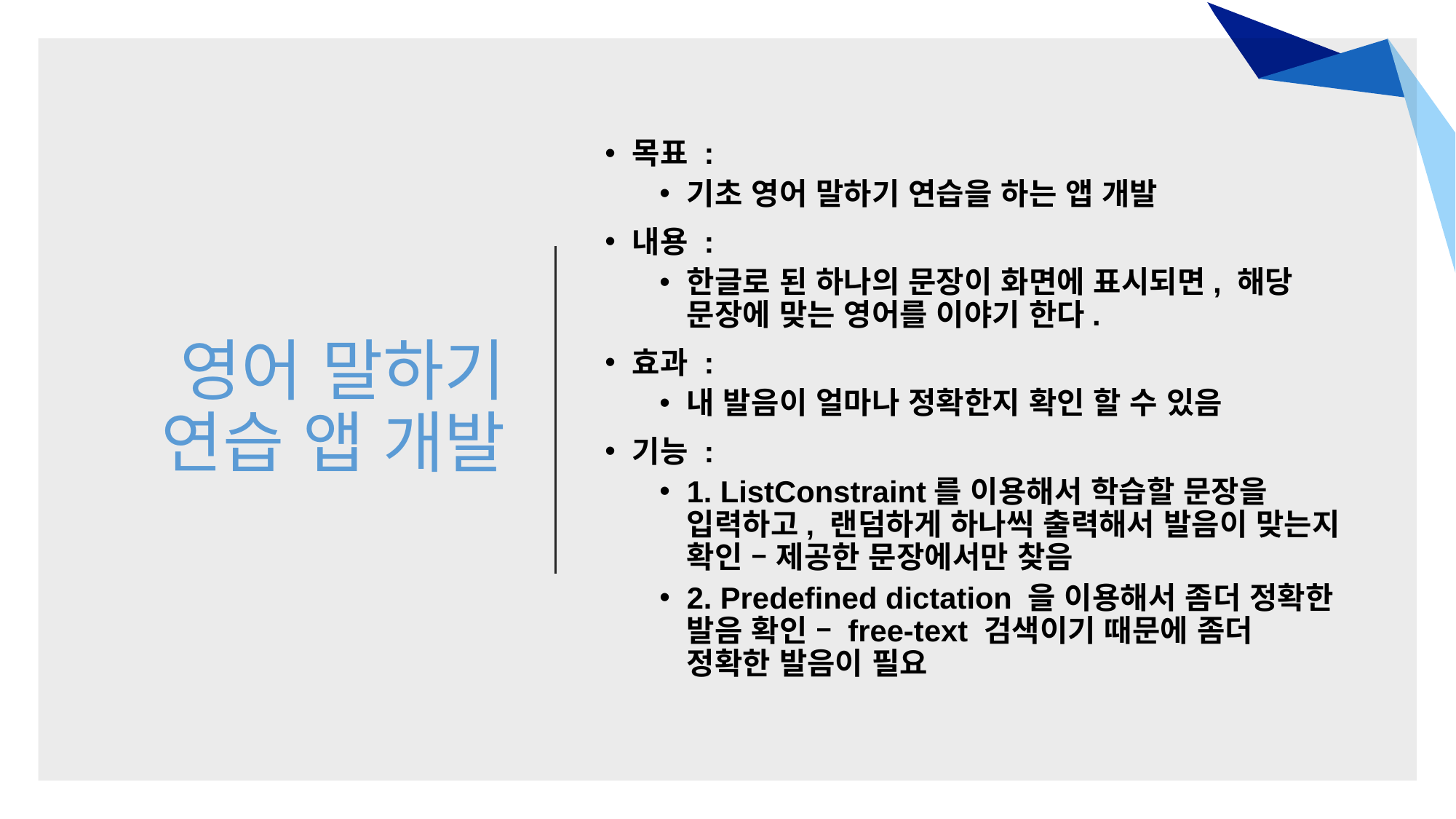

# 영어 말하기 연습 앱 개발
목표 :
기초 영어 말하기 연습을 하는 앱 개발
내용 :
한글로 된 하나의 문장이 화면에 표시되면, 해당 문장에 맞는 영어를 이야기 한다.
효과 :
내 발음이 얼마나 정확한지 확인 할 수 있음
기능 :
1. ListConstraint를 이용해서 학습할 문장을 입력하고, 랜덤하게 하나씩 출력해서 발음이 맞는지 확인 – 제공한 문장에서만 찾음
2. Predefined dictation 을 이용해서 좀더 정확한 발음 확인 – free-text 검색이기 때문에 좀더 정확한 발음이 필요